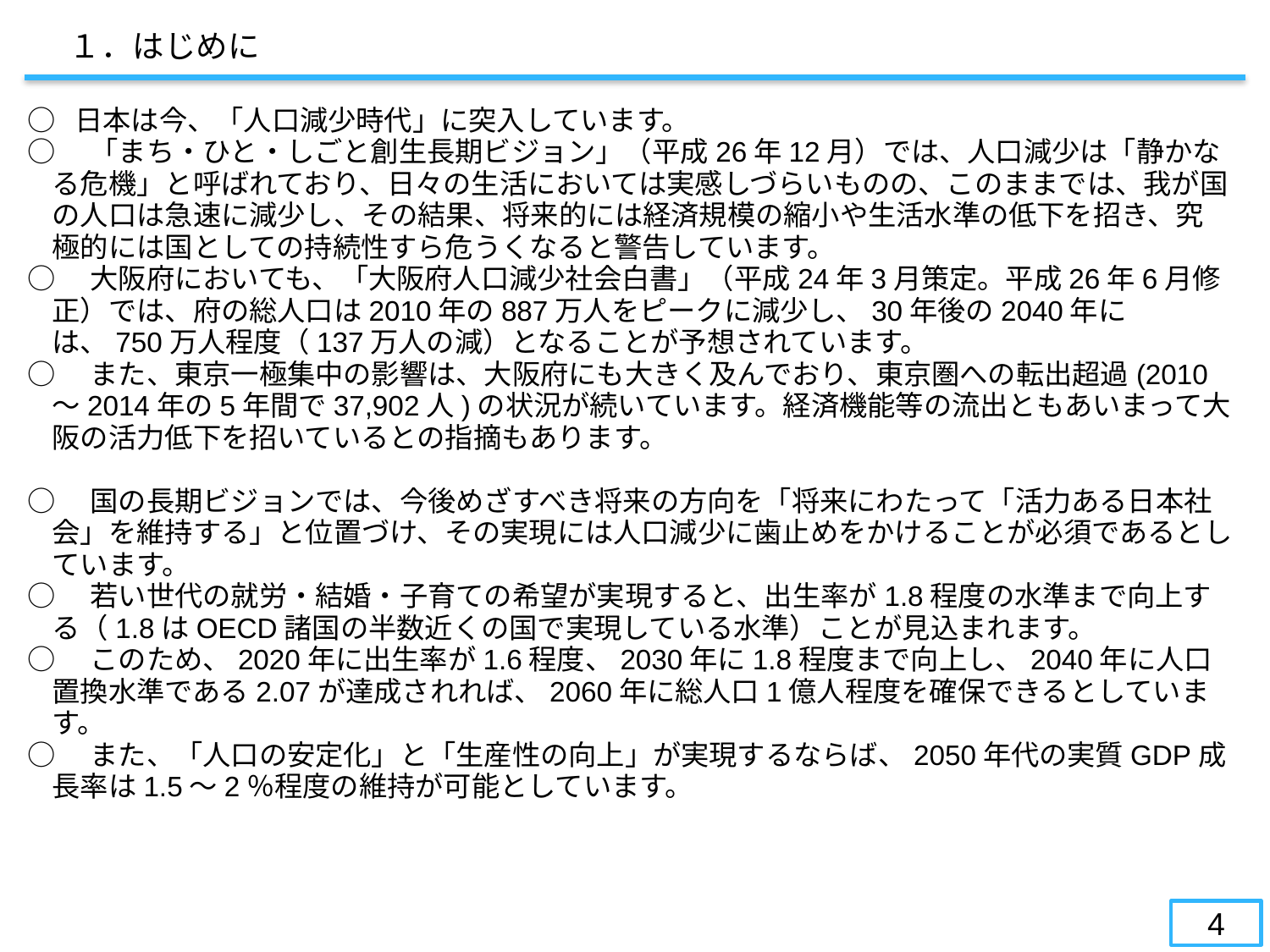

１．はじめに
○  日本は今、「人口減少時代」に突入しています。
○　「まち・ひと・しごと創生長期ビジョン」（平成26年12月）では、人口減少は「静かなる危機」と呼ばれており、日々の生活においては実感しづらいものの、このままでは、我が国の人口は急速に減少し、その結果、将来的には経済規模の縮小や生活水準の低下を招き、究極的には国としての持続性すら危うくなると警告しています。
○　大阪府においても、「大阪府人口減少社会白書」（平成24年3月策定。平成26年6月修正）では、府の総人口は2010年の887万人をピークに減少し、30年後の2040年には、750万人程度（137万人の減）となることが予想されています。
○　また、東京一極集中の影響は、大阪府にも大きく及んでおり、東京圏への転出超過(2010～2014年の5年間で37,902人)の状況が続いています。経済機能等の流出ともあいまって大阪の活力低下を招いているとの指摘もあります。

○　国の長期ビジョンでは、今後めざすべき将来の方向を「将来にわたって「活力ある日本社会」を維持する」と位置づけ、その実現には人口減少に歯止めをかけることが必須であるとしています。
○　若い世代の就労・結婚・子育ての希望が実現すると、出生率が1.8程度の水準まで向上する（1.8はOECD諸国の半数近くの国で実現している水準）ことが見込まれます。
○　このため、2020年に出生率が1.6程度、2030年に1.8程度まで向上し、2040年に人口置換水準である2.07が達成されれば、2060年に総人口1億人程度を確保できるとしています。
○　また、「人口の安定化」と「生産性の向上」が実現するならば、2050年代の実質GDP成長率は1.5～2％程度の維持が可能としています。
4